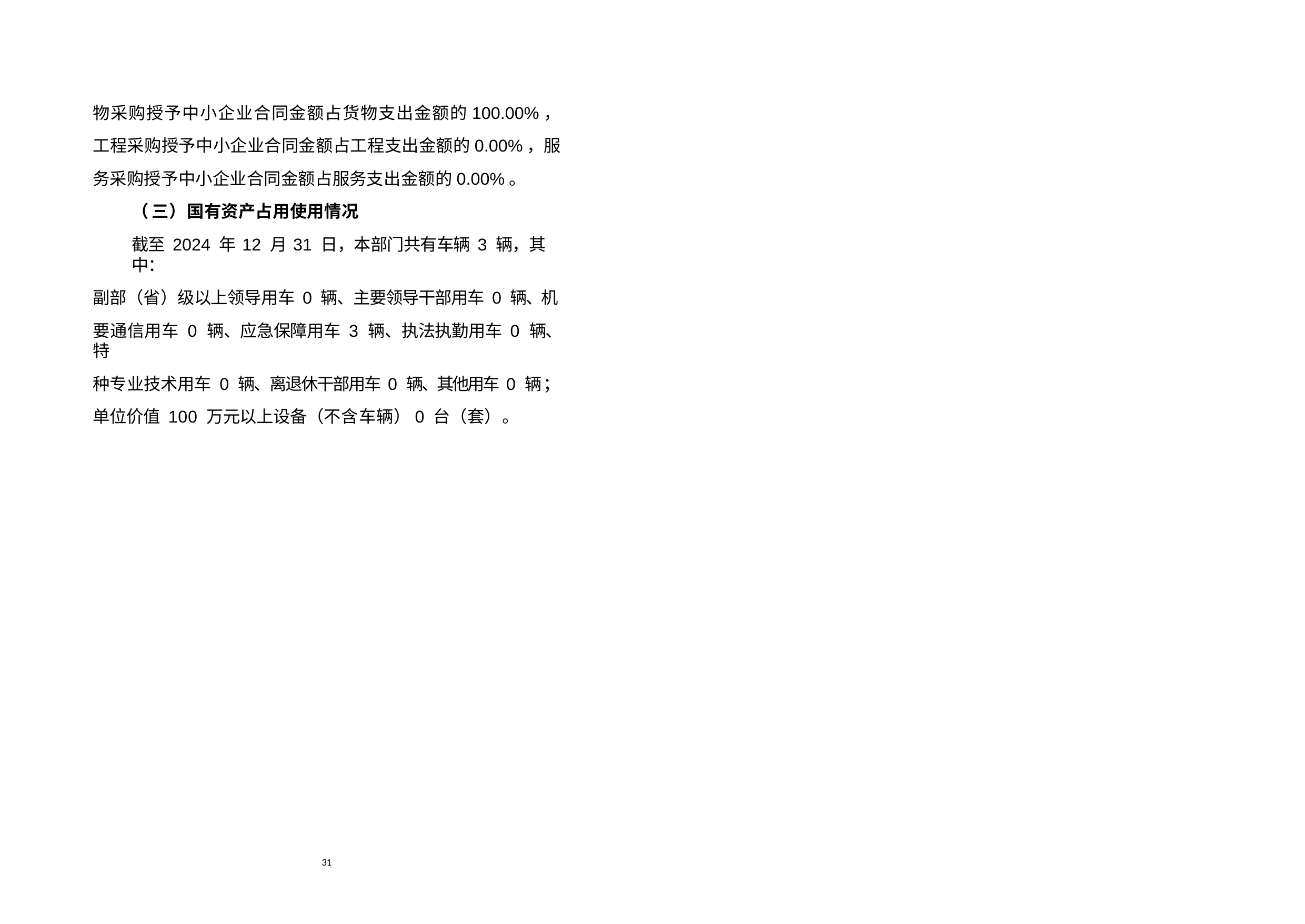

物采购授予中小企业合同金额占货物支出金额的100.00%，工程采购授予中小企业合同金额占工程支出金额的0.00%，服务采购授予中小企业合同金额占服务支出金额的0.00%。
（ 三）国有资产占用使用情况
截至 2024 年 12 月 31 日，本部门共有车辆 3 辆，其中：
副部（省）级以上领导用车 0 辆、主要领导干部用车 0 辆、机
要通信用车 0 辆、应急保障用车 3 辆、执法执勤用车 0 辆、特
种专业技术用车 0 辆、离退休干部用车 0 辆、其他用车 0 辆 ；单位价值 100 万元以上设备（不含车辆）0 台（套）。
31